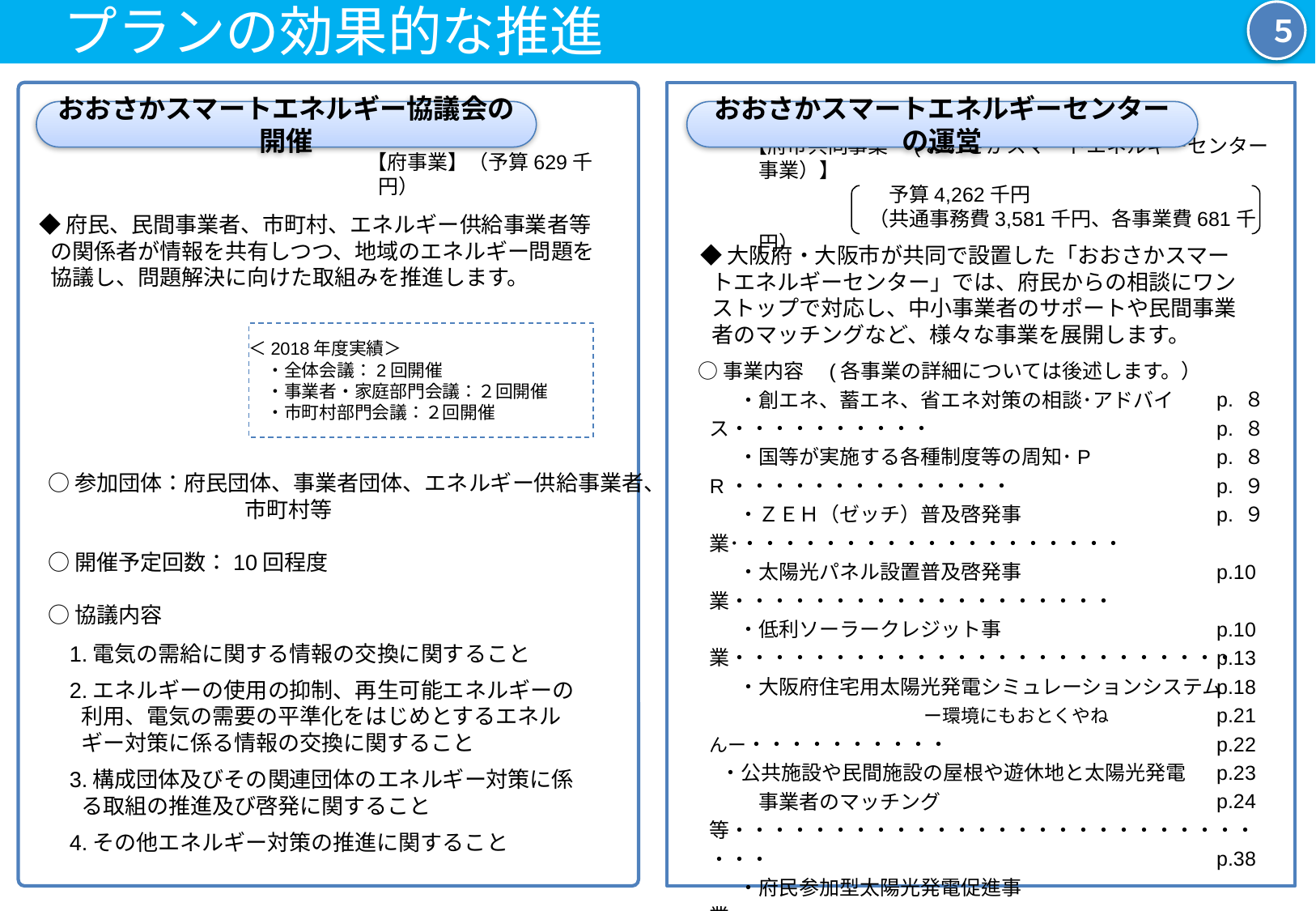

プランの効果的な推進
５

おおさかスマートエネルギーセンターの運営
おおさかスマートエネルギー協議会の開催
【府市共同事業　(おおさかスマートエネルギーセンター事業）】
　　　　　　　予算4,262千円
　　　　　　（共通事務費3,581千円、各事業費681千円）
【府事業】（予算629千円）

◆府民、民間事業者、市町村、エネルギー供給事業者等の関係者が情報を共有しつつ、地域のエネルギー問題を協議し、問題解決に向けた取組みを推進します。
◆大阪府・大阪市が共同で設置した「おおさかスマートエネルギーセンター」では、府民からの相談にワンストップで対応し、中小事業者のサポートや民間事業者のマッチングなど、様々な事業を展開します。
＜2018年度実績＞
　・全体会議：2回開催
　・事業者・家庭部門会議：２回開催
　・市町村部門会議：２回開催
○事業内容　(各事業の詳細については後述します。）
　　・創エネ、蓄エネ、省エネ対策の相談･アドバイス・・・・・・・・・・
　　・国等が実施する各種制度等の周知･PR・・・・・・・・・・・・・・
　　・ＺＥＨ（ゼッチ）普及啓発事業･・・・・・・・・・・・・・・・・・・・
　　・太陽光パネル設置普及啓発事業・・・・・・・・・・・・・・・・・・・
　　・低利ソーラークレジット事業・・・・・・・・・・・・・・・・・・・・・・・・・
　　・大阪府住宅用太陽光発電シミュレーションシステム
　　　　　　　                     ー環境にもおとくやねんー・・・・・・・・・・
    ・公共施設や民間施設の屋根や遊休地と太陽光発電
　　　事業者のマッチング等・・・・・・・・・・・・・・・・・・・・・・・・・・・・・
　　・府民参加型太陽光発電促進事業・・・・・・・・・・・・・・・・・・
　　・再生可能エネルギーの導入可能性の調査・検討・・・・・・・・
　　・省エネ・省CO2のアドバイス(相談窓口の設置･運営）・・・・・・・・・
　　・BEMS普及啓発事業・・・・・・・・・・・・・・・・・・・・・・・・・・・・・
　　・おおさか版イニシャルゼロ省エネ設備改修マッチング事業・・・
　　・省エネ等に係る普及啓発の実施・・・・・・・・・・・・・・・・・・・・・
　　・ガス冷暖房・蓄熱式空調・コージェネレーション等
　　　の導入促進････・・・・・・・・・・・・・・・・・・・・・・・・・・・・・・
p. ８
p. ８
p. ８
p. ９
p. ９

p.10

p.10
p.13
p.18
p.21
p.22
p.23
p.24

p.38
○参加団体：府民団体、事業者団体、エネルギー供給事業者、
　　　　　　　　　市町村等

○開催予定回数：10回程度

○協議内容
1.電気の需給に関する情報の交換に関すること
2.エネルギーの使用の抑制、再生可能エネルギーの利用、電気の需要の平準化をはじめとするエネルギー対策に係る情報の交換に関すること
3.構成団体及びその関連団体のエネルギー対策に係る取組の推進及び啓発に関すること
4.その他エネルギー対策の推進に関すること